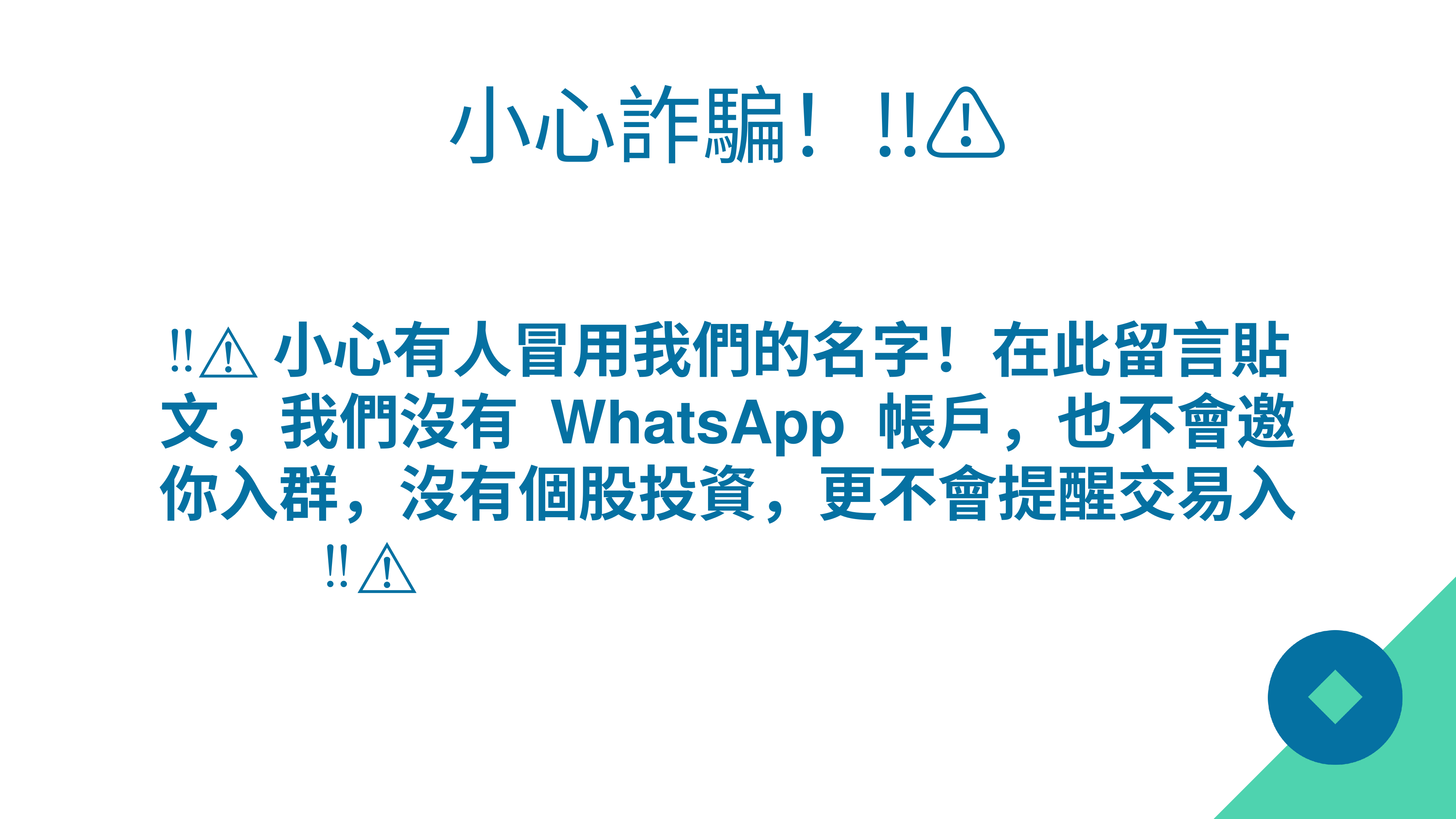

# 小心詐騙！‼️⚠️
‼️⚠️小心有人冒用我們的名字！在此留言貼文，我們沒有 WhatsApp 帳戶，也不會邀你入群，沒有個股投資，更不會提醒交易入場點和出場點！小心詐騙！‼️⚠️